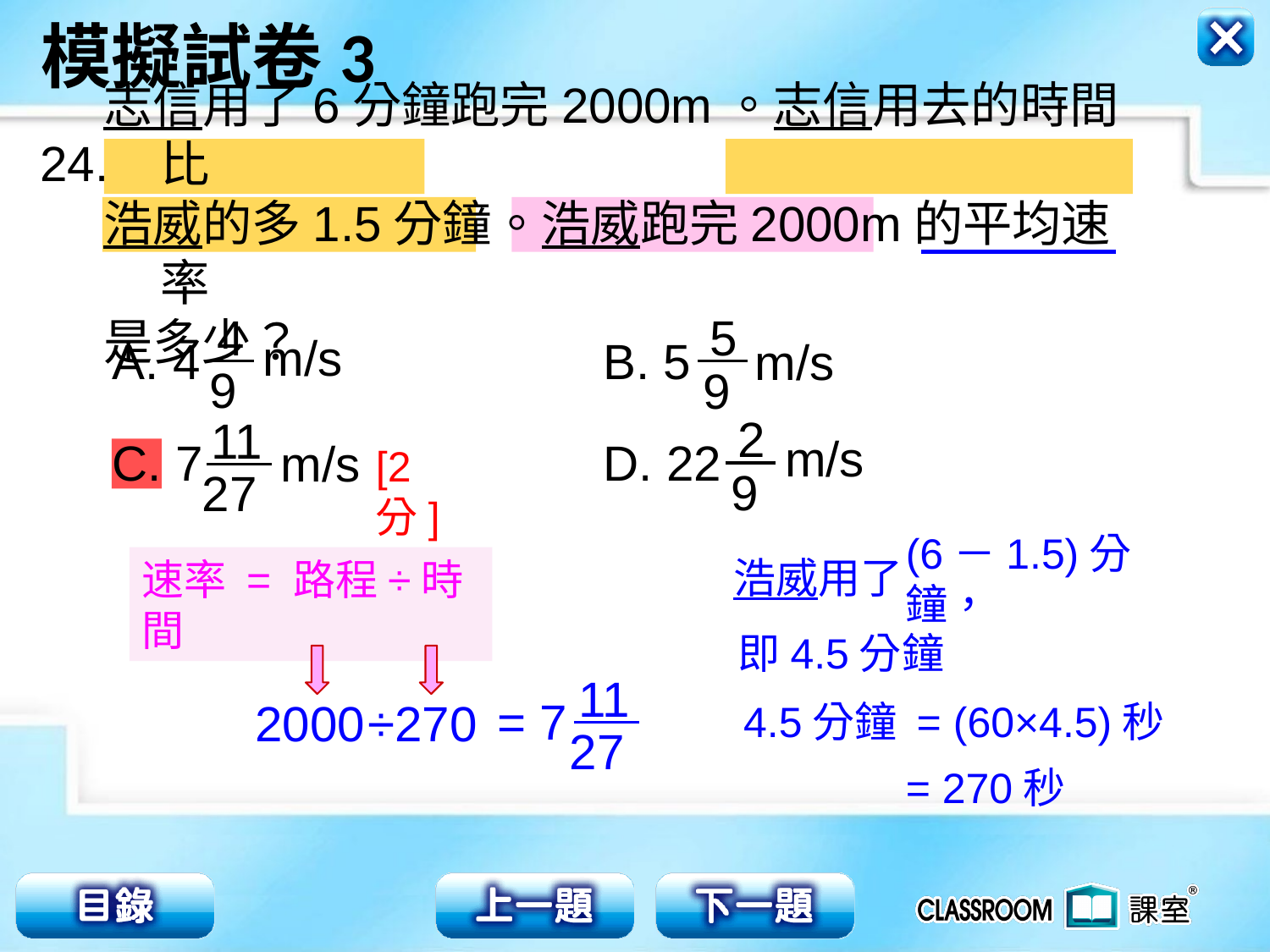

24.
志信用了6分鐘跑完2000m。志信用去的時間比
浩威的多1.5分鐘。浩威跑完2000m的平均速率
是多少？

4
9
5
9
m/s
A. 4 			        B. 5
C. 7 	             	        D. 22
m/s
2
9
11
27
m/s
m/s
[2分]

浩威用了
(6－1.5)分鐘，
速率 = 路程÷時間
即4.5分鐘

11
27
 = 7
2000
÷270
4.5分鐘 = (60×4.5)秒
= 270秒